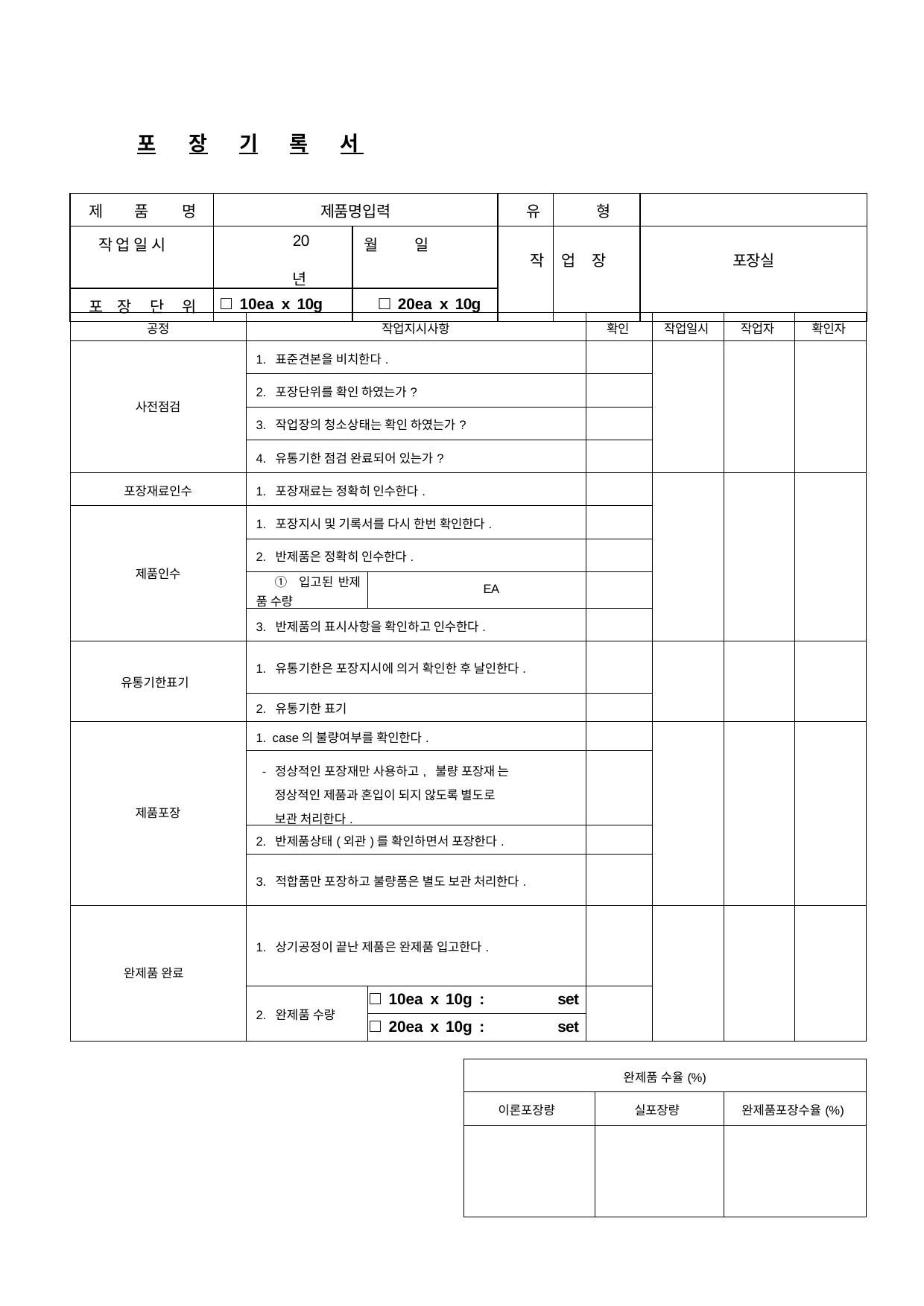

포	장	기	록	서
| 제 |  | 품 |  | 명 | 제품명입력 |  | 유 |  | 형 |  |
| --- | --- | --- | --- | --- | --- | --- | --- | --- | --- | --- |
| 작 업 일 시 |  |  |  |  | 20 년 | 월 일 | 작 | 업 | 장 | 포장실 |
| 포 | 장 | 단 |  | 위 | □ 10ea x 10g | □ 20ea x 10g |  |  |  |  |
| 공정 | 작업지시사항 |  | 확인 | 작업일시 | 작업자 | 확인자 |
| --- | --- | --- | --- | --- | --- | --- |
| 사전점검 | 1. 표준견본을 비치한다. |  |  |  |  |  |
|  | 2. 포장단위를 확인 하였는가? |  |  |  |  |  |
|  | 3. 작업장의 청소상태는 확인 하였는가? |  |  |  |  |  |
|  | 4. 유통기한 점검 완료되어 있는가? |  |  |  |  |  |
| 포장재료인수 | 1. 포장재료는 정확히 인수한다. |  |  |  |  |  |
| 제품인수 | 1. 포장지시 및 기록서를 다시 한번 확인한다. |  |  |  |  |  |
|  | 2. 반제품은 정확히 인수한다. |  |  |  |  |  |
|  | ① 입고된 반제 품 수량 | EA |  |  |  |  |
|  | 3. 반제품의 표시사항을 확인하고 인수한다. |  |  |  |  |  |
| 유통기한표기 | 1. 유통기한은 포장지시에 의거 확인한 후 날인한다. |  |  |  |  |  |
|  | 2. 유통기한 표기 |  |  |  |  |  |
| 제품포장 | 1. case의 불량여부를 확인한다. |  |  |  |  |  |
|  | - 정상적인 포장재만 사용하고, 불량 포장재 는 정상적인 제품과 혼입이 되지 않도록 별도로 보관 처리한다. |  |  |  |  |  |
|  | 2. 반제품상태(외관)를 확인하면서 포장한다. |  |  |  |  |  |
|  | 3. 적합품만 포장하고 불량품은 별도 보관 처리한다. |  |  |  |  |  |
| 완제품 완료 | 1. 상기공정이 끝난 제품은 완제품 입고한다. |  |  |  |  |  |
|  | 2. 완제품 수량 | □ 10ea x 10g : set |  |  |  |  |
|  |  | □ 20ea x 10g : set |  |  |  |  |
| 완제품 수율(%) |  |  |
| --- | --- | --- |
| 이론포장량 | 실포장량 | 완제품포장수율(%) |
|  |  |  |